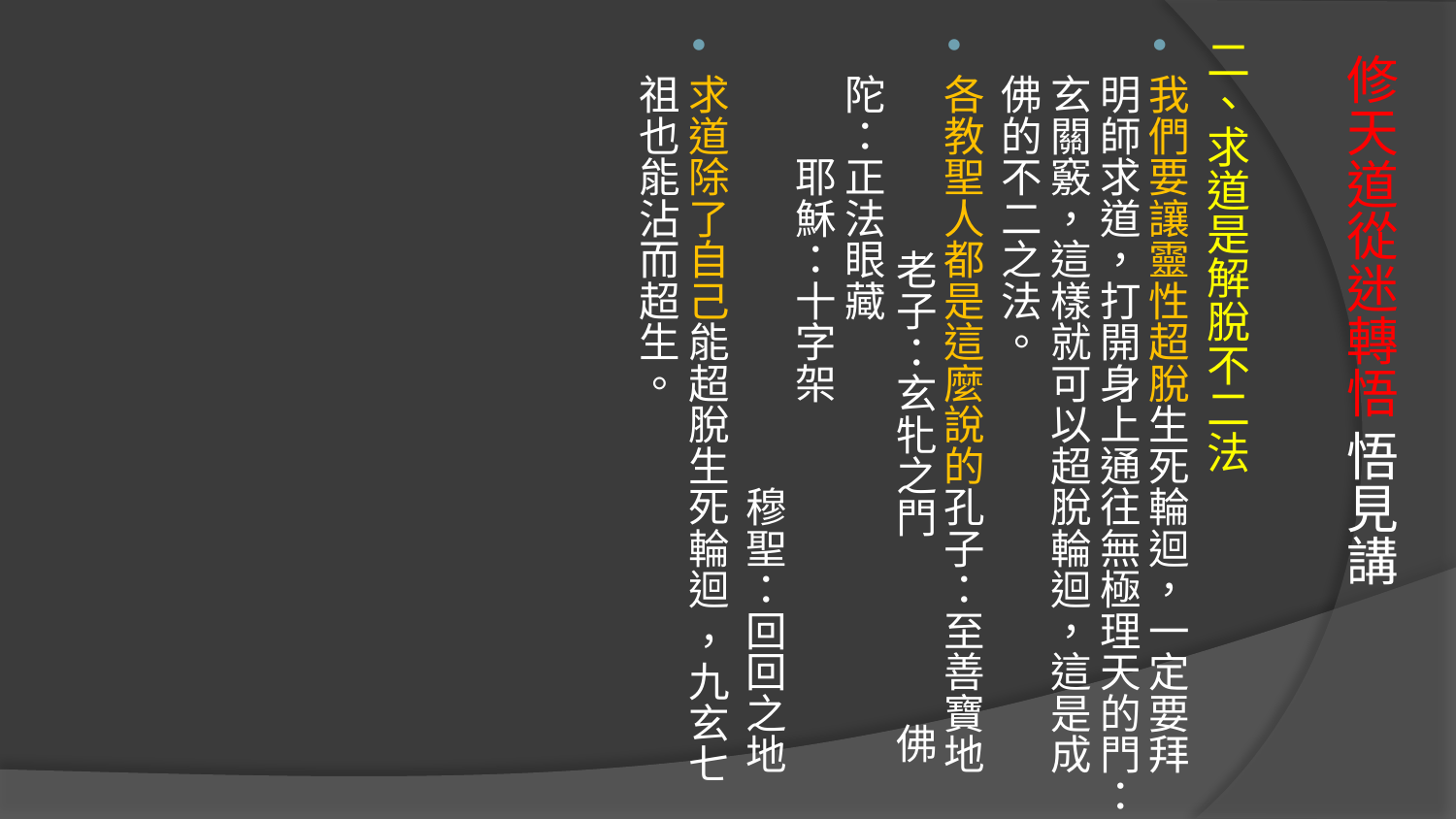

二、求道是解脫不二法
我們要讓靈性超脫生死輪迴，一定要拜明師求道，打開身上通往無極理天的門：玄關竅，這樣就可以超脫輪迴，這是成佛的不二之法。
各教聖人都是這麼說的孔子：至善寶地                     老子：玄牝之門                    佛陀：正法眼藏　　　　　　　　　　　　　耶穌：十字架　　　　　　　　　　　　　　　　　　　穆聖：回回之地
求道除了自己能超脫生死輪迴 ，九玄七祖也能沾而超生。

# 修天道從迷轉悟 悟見講